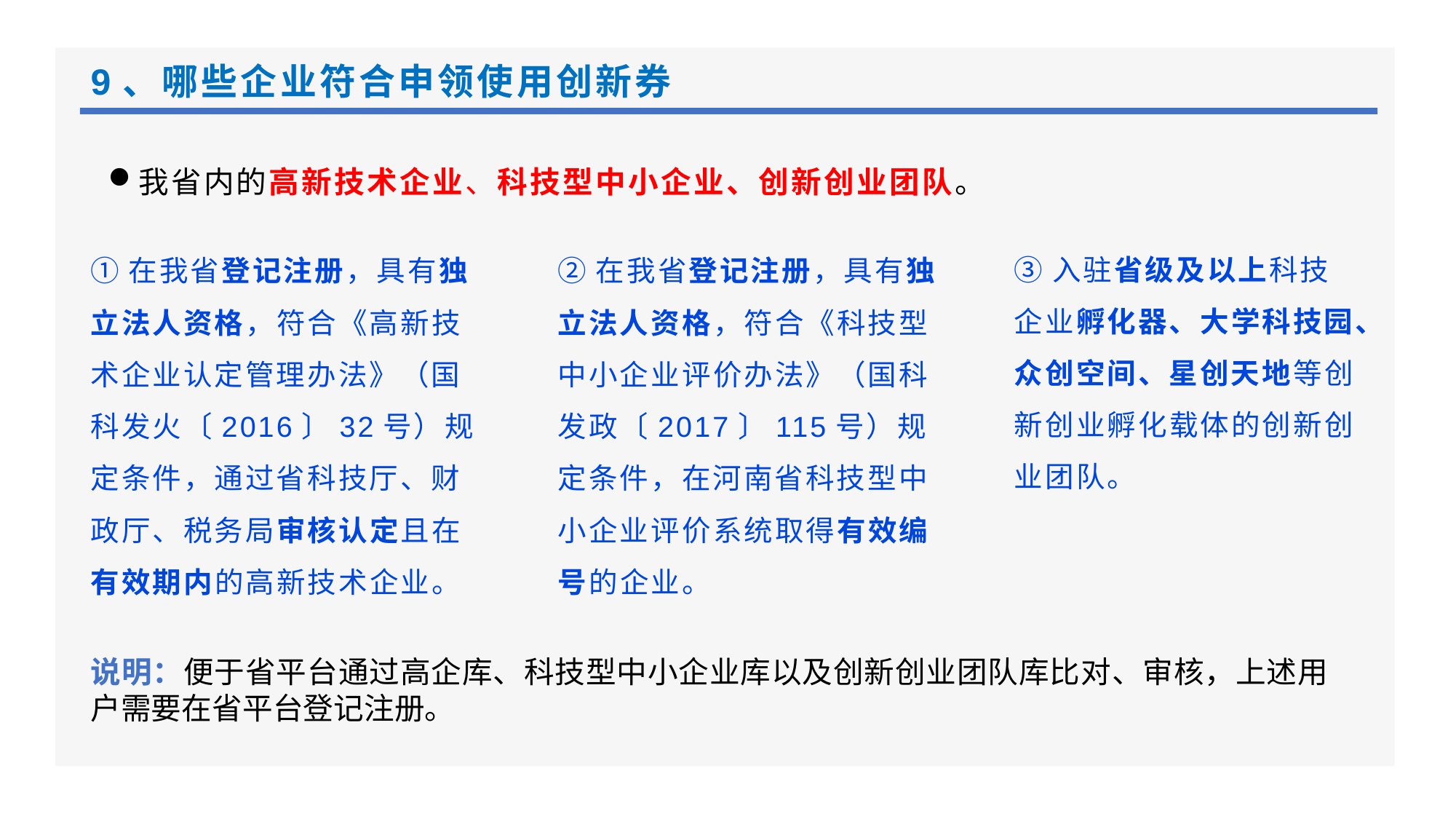

# 9、哪些企业符合申领使用创新券
我省内的高新技术企业、科技型中小企业、创新创业团队。

③入驻省级及以上科技企业孵化器、大学科技园、众创空间、星创天地等创新创业孵化载体的创新创业团队。
①在我省登记注册，具有独立法人资格，符合《高新技术企业认定管理办法》（国科发火〔2016〕32号）规定条件，通过省科技厅、财政厅、税务局审核认定且在有效期内的高新技术企业。
②在我省登记注册，具有独立法人资格，符合《科技型中小企业评价办法》（国科发政〔2017〕115号）规定条件，在河南省科技型中小企业评价系统取得有效编号的企业。
说明：便于省平台通过高企库、科技型中小企业库以及创新创业团队库比对、审核，上述用户需要在省平台登记注册。